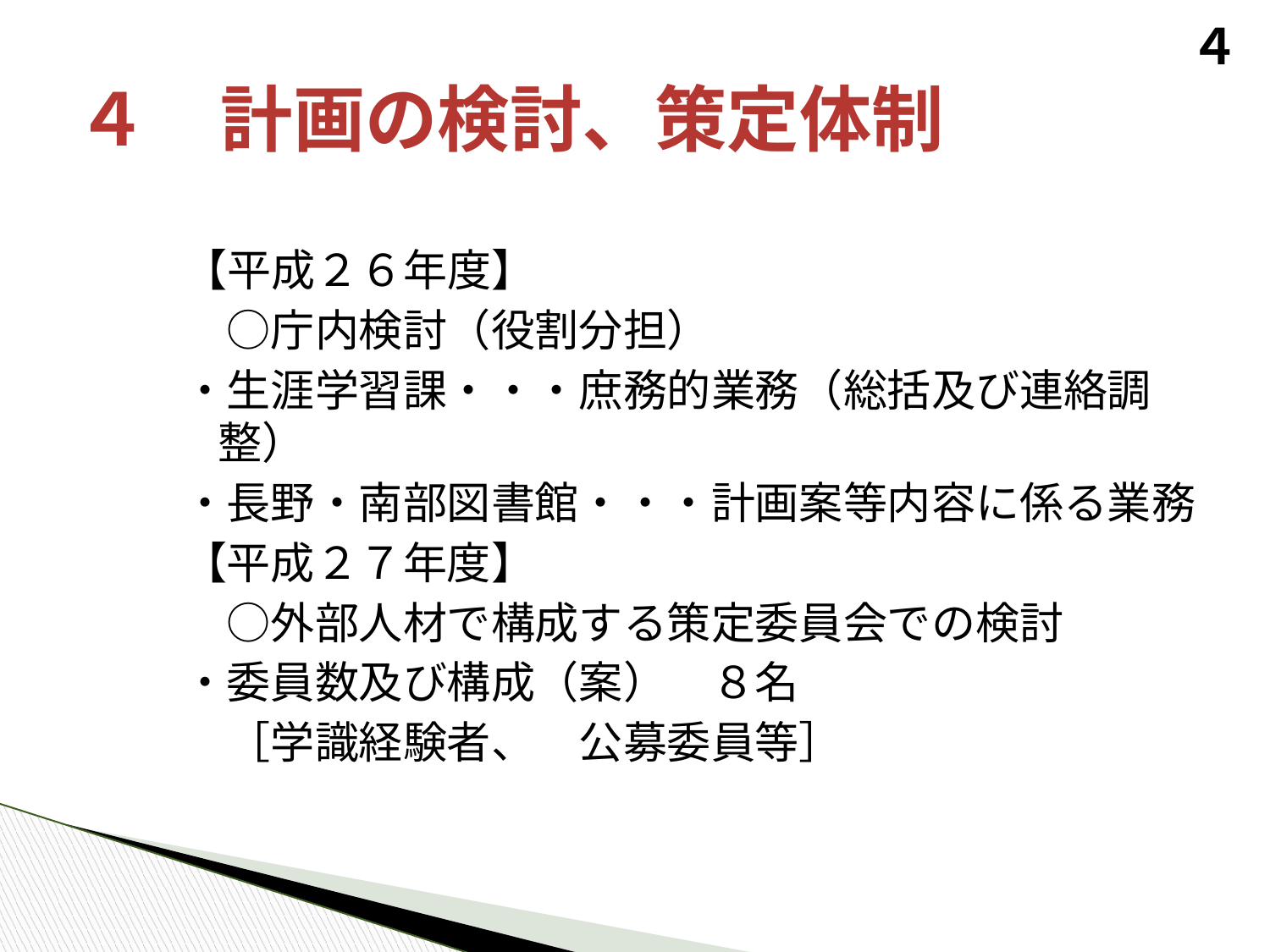

４
# ４　計画の検討、策定体制
【平成２６年度】
　○庁内検討（役割分担）
・生涯学習課・・・庶務的業務（総括及び連絡調整）
・長野・南部図書館・・・計画案等内容に係る業務
【平成２７年度】
　○外部人材で構成する策定委員会での検討
・委員数及び構成（案）　８名
　［学識経験者、　公募委員等］